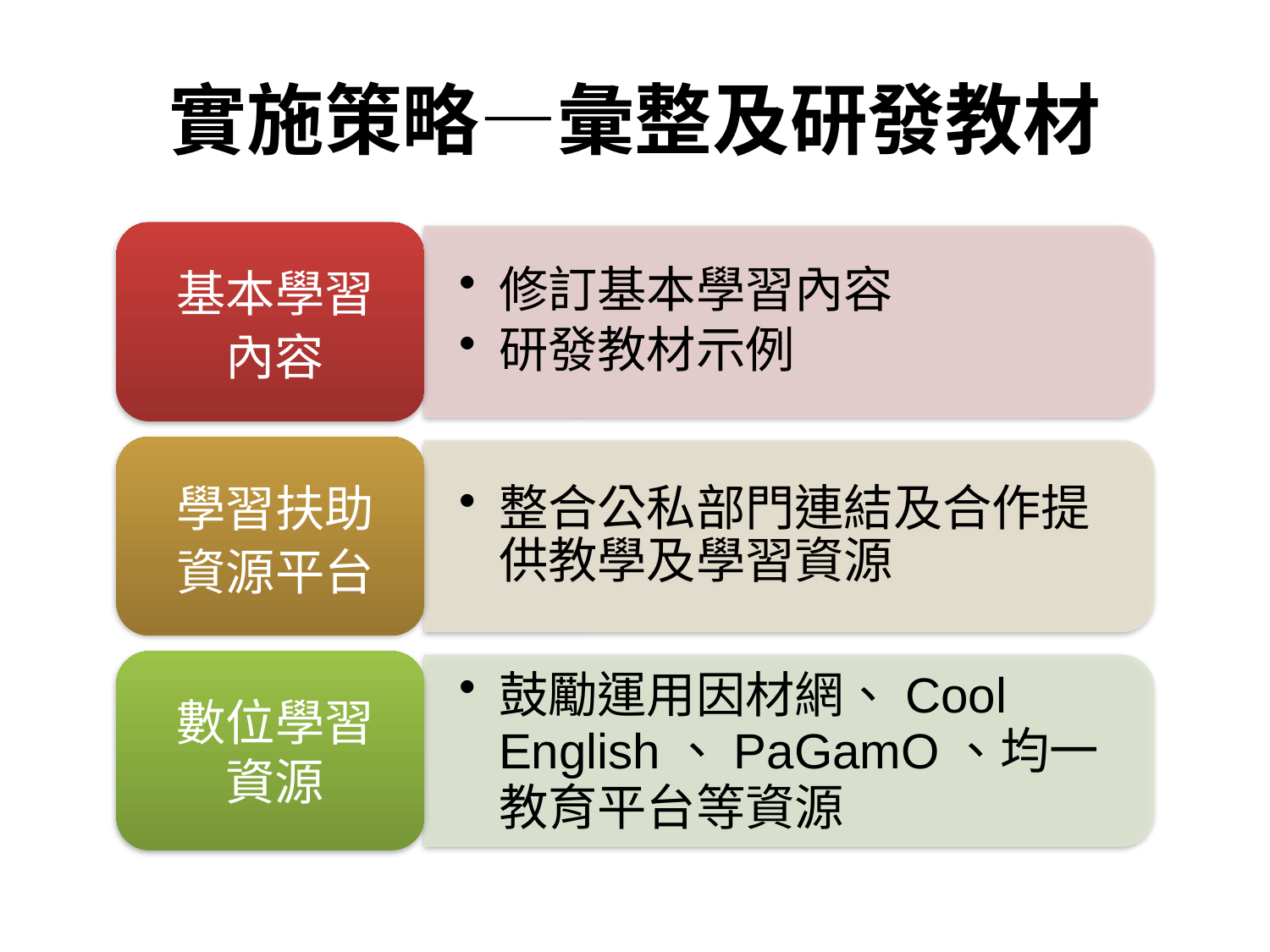

# 實施策略—彙整及研發教材
修訂基本學習內容
研發教材示例
基本學習
內容
整合公私部門連結及合作提供教學及學習資源
學習扶助
資源平台
鼓勵運用因材網、Cool English、PaGamO、均一教育平台等資源
數位學習
資源